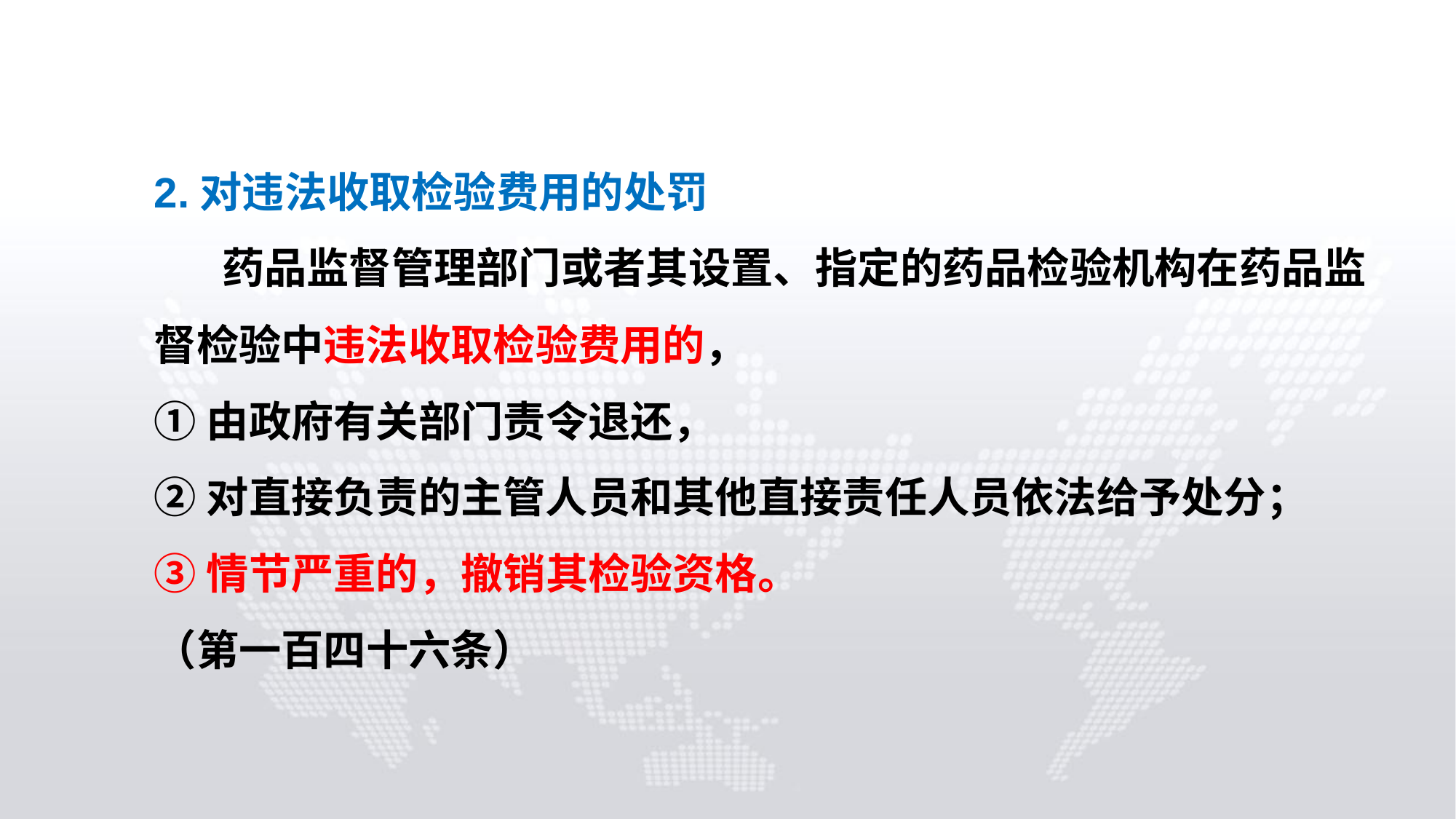

2.对违法收取检验费用的处罚
      药品监督管理部门或者其设置、指定的药品检验机构在药品监督检验中违法收取检验费用的，
①由政府有关部门责令退还，
②对直接负责的主管人员和其他直接责任人员依法给予处分；
③情节严重的，撤销其检验资格。
（第一百四十六条）